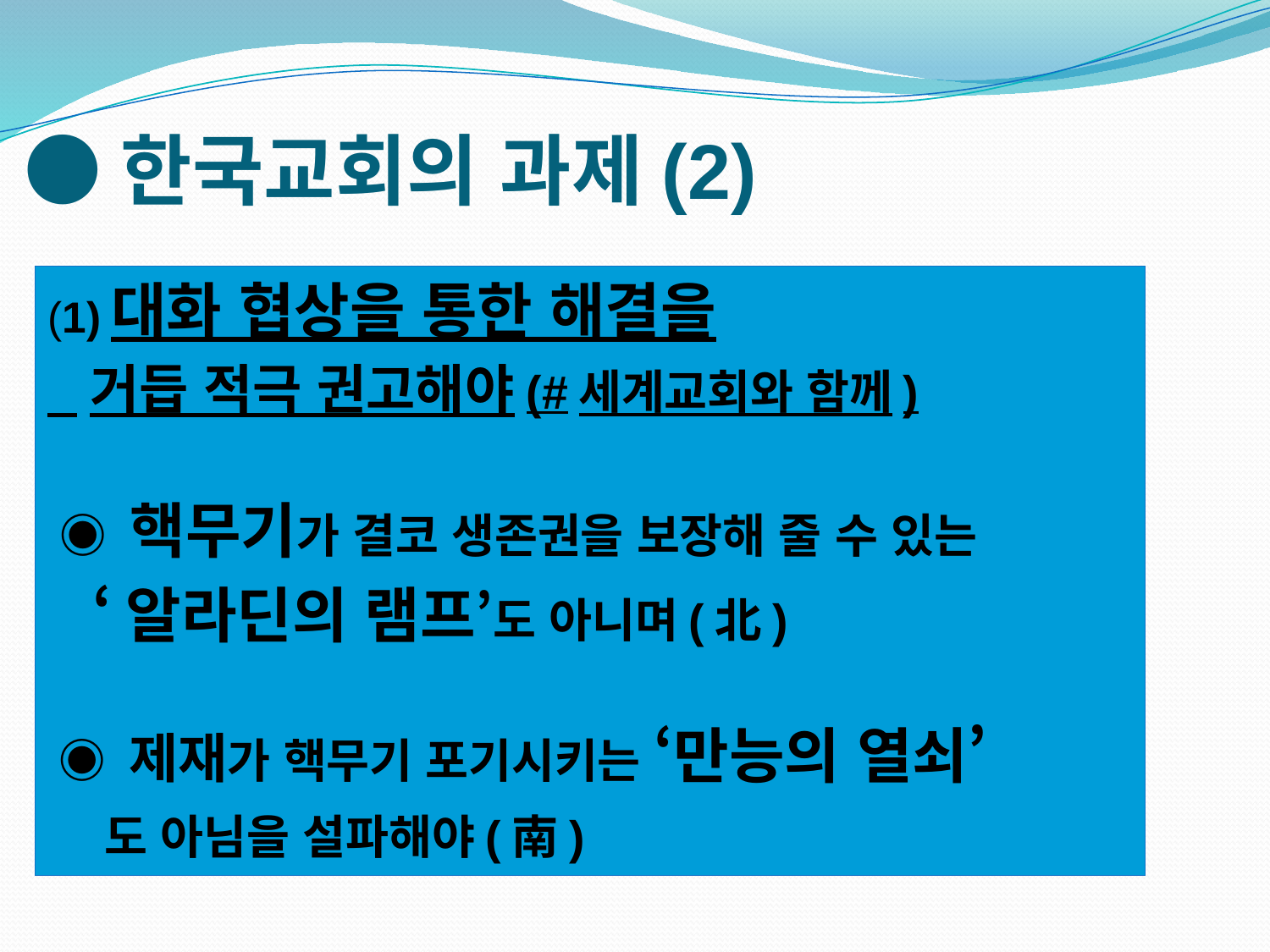

# ●한국교회의 과제(2)
(1)대화 협상을 통한 해결을
  거듭 적극 권고해야(#세계교회와 함께)

 ◉ 핵무기가 결코 생존권을 보장해 줄 수 있는
   ‘알라딘의 램프’도 아니며(北)

 ◉ 제재가 핵무기 포기시키는 ‘만능의 열쇠’
   도 아님을 설파해야(南)